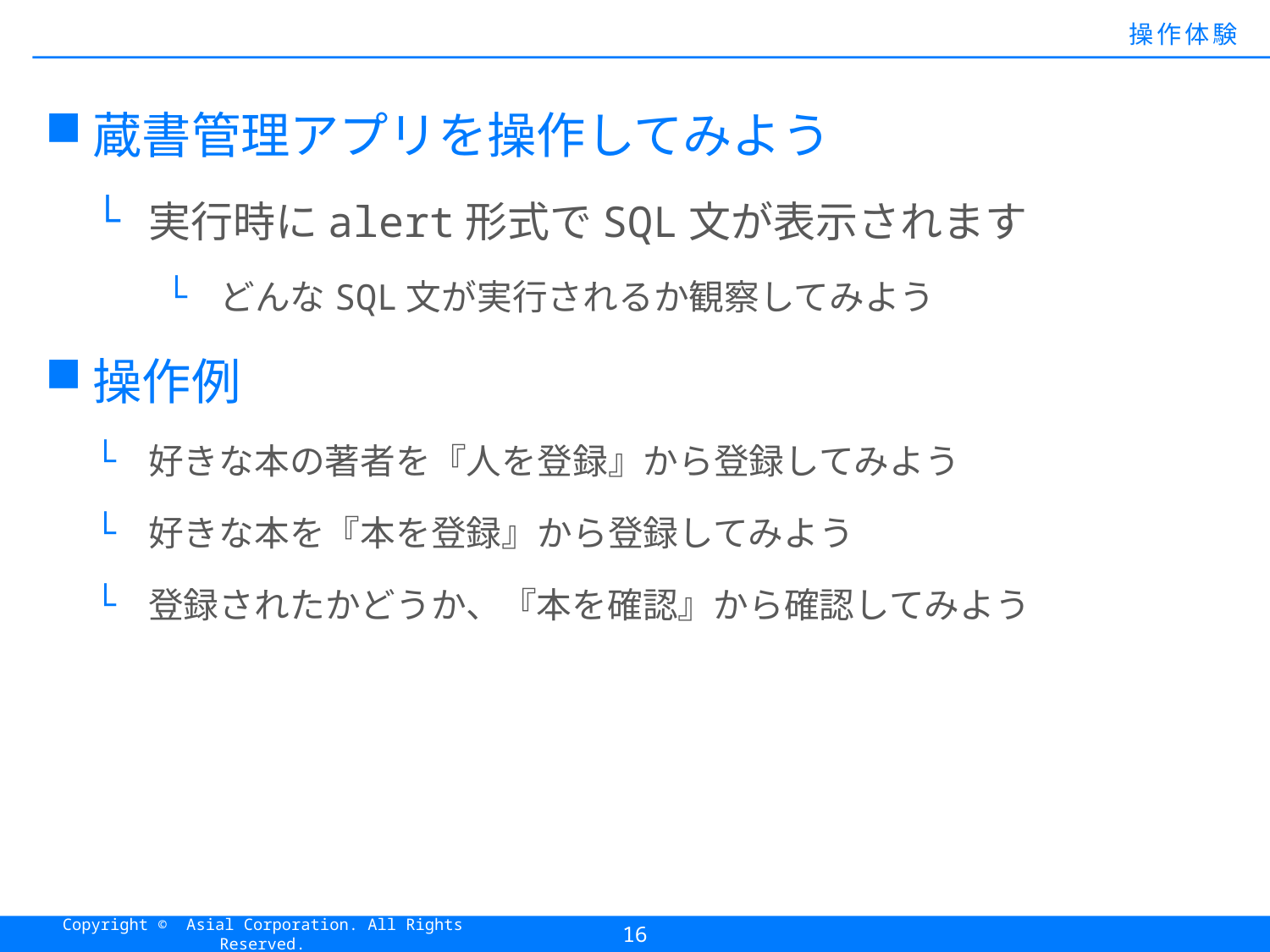

#
操作体験
蔵書管理アプリを操作してみよう
実行時にalert形式でSQL文が表示されます
どんなSQL文が実行されるか観察してみよう
操作例
好きな本の著者を『人を登録』から登録してみよう
好きな本を『本を登録』から登録してみよう
登録されたかどうか、『本を確認』から確認してみよう
16